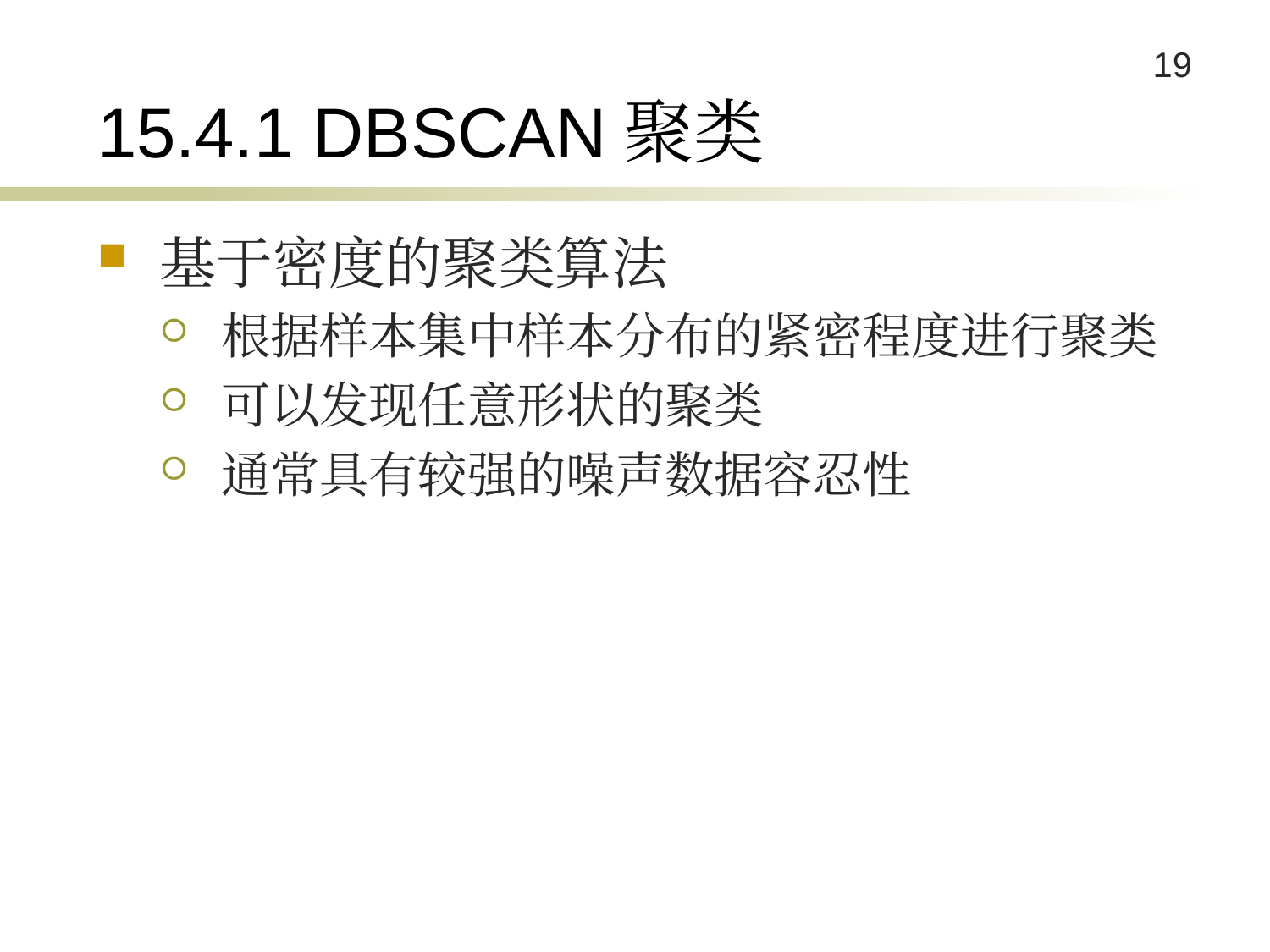

# 15.4.1 DBSCAN聚类
基于密度的聚类算法
根据样本集中样本分布的紧密程度进行聚类
可以发现任意形状的聚类
通常具有较强的噪声数据容忍性